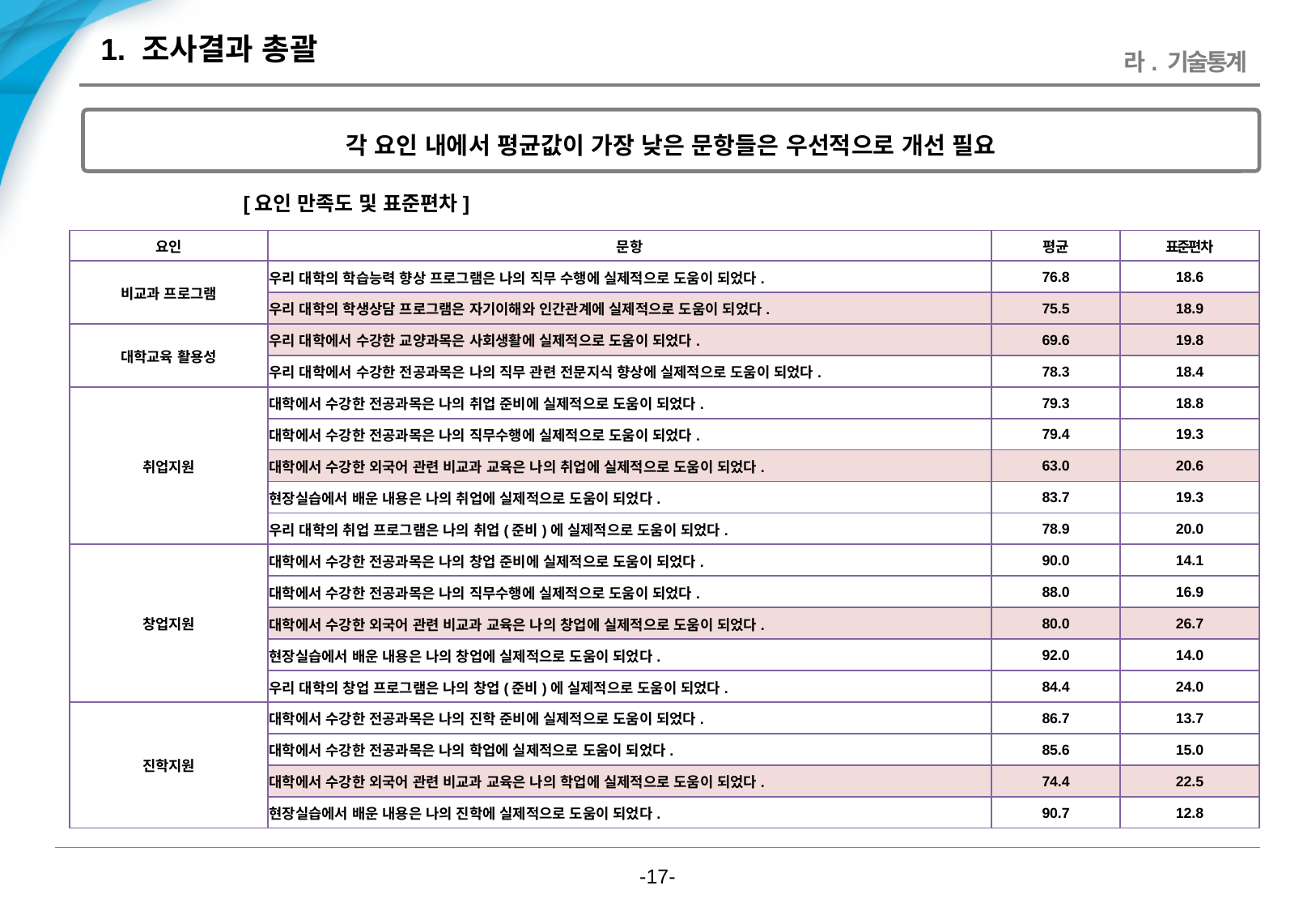

# 1. 조사결과 총괄
라. 기술통계
각 요인 내에서 평균값이 가장 낮은 문항들은 우선적으로 개선 필요
[요인 만족도 및 표준편차]
| 요인 | 문항 | 평균 | 표준편차 |
| --- | --- | --- | --- |
| 비교과 프로그램 | 우리 대학의 학습능력 향상 프로그램은 나의 직무 수행에 실제적으로 도움이 되었다. | 76.8 | 18.6 |
|  | 우리 대학의 학생상담 프로그램은 자기이해와 인간관계에 실제적으로 도움이 되었다. | 75.5 | 18.9 |
| 대학교육 활용성 | 우리 대학에서 수강한 교양과목은 사회생활에 실제적으로 도움이 되었다. | 69.6 | 19.8 |
|  | 우리 대학에서 수강한 전공과목은 나의 직무 관련 전문지식 향상에 실제적으로 도움이 되었다. | 78.3 | 18.4 |
| 취업지원 | 대학에서 수강한 전공과목은 나의 취업 준비에 실제적으로 도움이 되었다. | 79.3 | 18.8 |
|  | 대학에서 수강한 전공과목은 나의 직무수행에 실제적으로 도움이 되었다. | 79.4 | 19.3 |
|  | 대학에서 수강한 외국어 관련 비교과 교육은 나의 취업에 실제적으로 도움이 되었다. | 63.0 | 20.6 |
|  | 현장실습에서 배운 내용은 나의 취업에 실제적으로 도움이 되었다. | 83.7 | 19.3 |
|  | 우리 대학의 취업 프로그램은 나의 취업(준비)에 실제적으로 도움이 되었다. | 78.9 | 20.0 |
| 창업지원 | 대학에서 수강한 전공과목은 나의 창업 준비에 실제적으로 도움이 되었다. | 90.0 | 14.1 |
|  | 대학에서 수강한 전공과목은 나의 직무수행에 실제적으로 도움이 되었다. | 88.0 | 16.9 |
|  | 대학에서 수강한 외국어 관련 비교과 교육은 나의 창업에 실제적으로 도움이 되었다. | 80.0 | 26.7 |
|  | 현장실습에서 배운 내용은 나의 창업에 실제적으로 도움이 되었다. | 92.0 | 14.0 |
|  | 우리 대학의 창업 프로그램은 나의 창업(준비)에 실제적으로 도움이 되었다. | 84.4 | 24.0 |
| 진학지원 | 대학에서 수강한 전공과목은 나의 진학 준비에 실제적으로 도움이 되었다. | 86.7 | 13.7 |
|  | 대학에서 수강한 전공과목은 나의 학업에 실제적으로 도움이 되었다. | 85.6 | 15.0 |
|  | 대학에서 수강한 외국어 관련 비교과 교육은 나의 학업에 실제적으로 도움이 되었다. | 74.4 | 22.5 |
|  | 현장실습에서 배운 내용은 나의 진학에 실제적으로 도움이 되었다. | 90.7 | 12.8 |
-17-